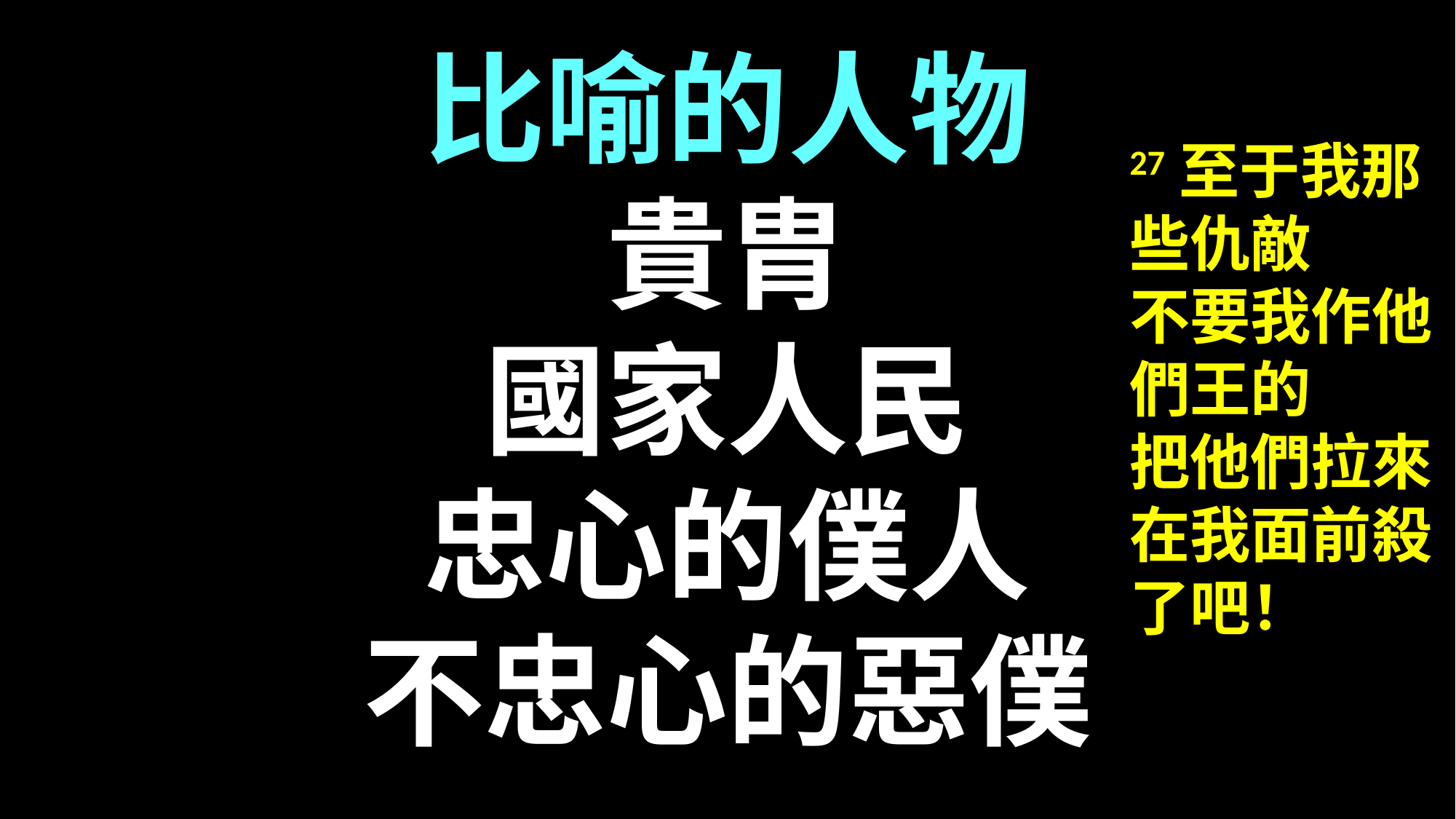

比喻的人物
貴胄
國家人民
忠心的僕人
不忠心的惡僕
27 至于我那些仇敵
不要我作他們王的
把他們拉來
在我面前殺了吧！